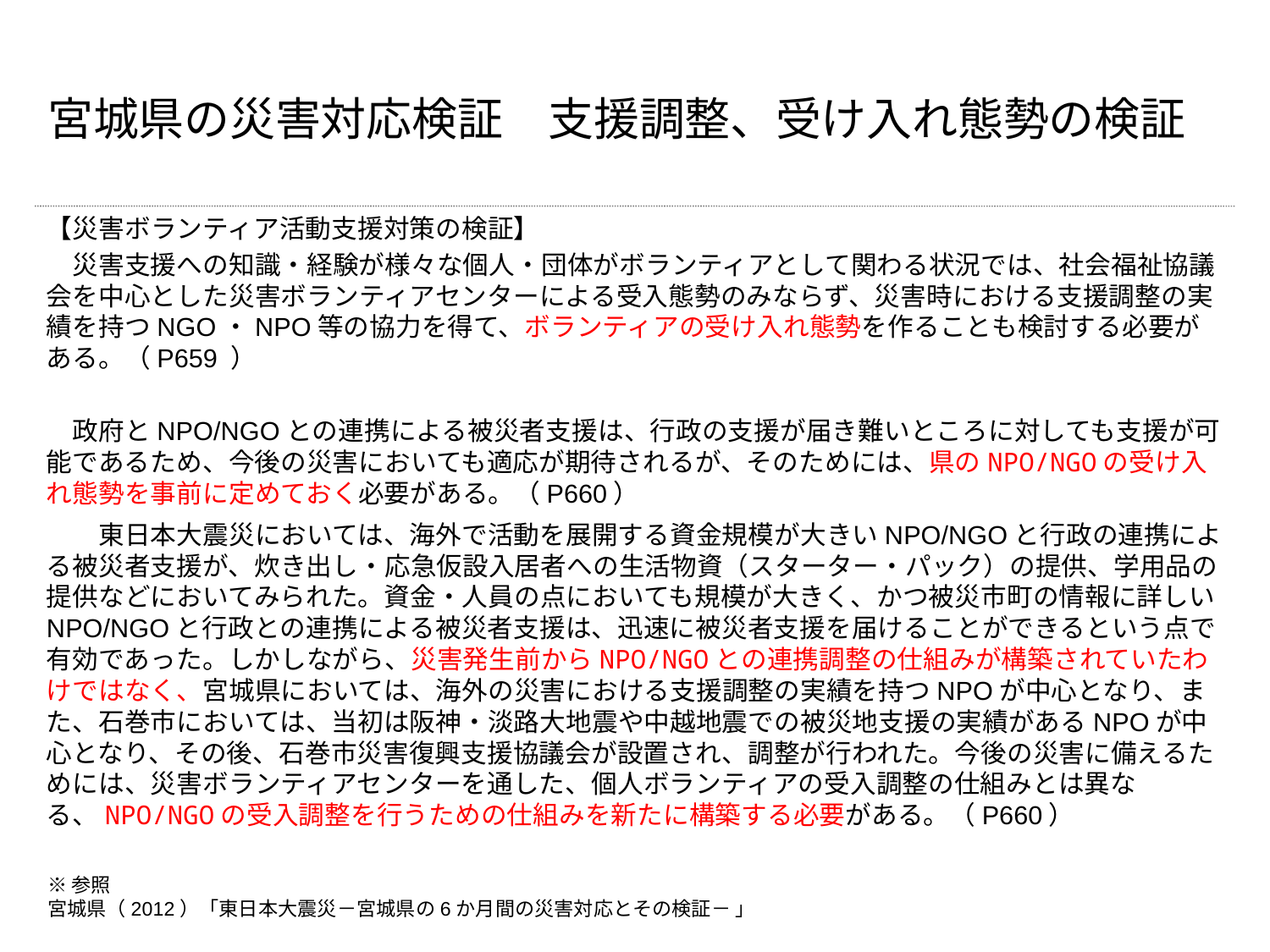

# 宮城県の災害対応検証　支援調整、受け入れ態勢の検証
【災害ボランティア活動支援対策の検証】
　災害支援への知識・経験が様々な個人・団体がボランティアとして関わる状況では、社会福祉協議会を中心とした災害ボランティアセンターによる受入態勢のみならず、災害時における支援調整の実績を持つNGO・NPO等の協力を得て、ボランティアの受け入れ態勢を作ることも検討する必要がある。（P659 ）

　政府とNPO/NGOとの連携による被災者支援は、行政の支援が届き難いところに対しても支援が可能であるため、今後の災害においても適応が期待されるが、そのためには、県のNPO/NGOの受け入れ態勢を事前に定めておく必要がある。（P660）

　　東日本大震災においては、海外で活動を展開する資金規模が大きいNPO/NGOと行政の連携による被災者支援が、炊き出し・応急仮設入居者への生活物資（スターター・パック）の提供、学用品の提供などにおいてみられた。資金・人員の点においても規模が大きく、かつ被災市町の情報に詳しいNPO/NGOと行政との連携による被災者支援は、迅速に被災者支援を届けることができるという点で有効であった。しかしながら、災害発生前からNPO/NGOとの連携調整の仕組みが構築されていたわけではなく、宮城県においては、海外の災害における支援調整の実績を持つNPOが中心となり、また、石巻市においては、当初は阪神・淡路大地震や中越地震での被災地支援の実績があるNPOが中心となり、その後、石巻市災害復興支援協議会が設置され、調整が行われた。今後の災害に備えるためには、災害ボランティアセンターを通した、個人ボランティアの受入調整の仕組みとは異なる、NPO/NGOの受入調整を行うための仕組みを新たに構築する必要がある。（P660）
※参照
宮城県（2012）「東日本大震災－宮城県の6か月間の災害対応とその検証－ 」